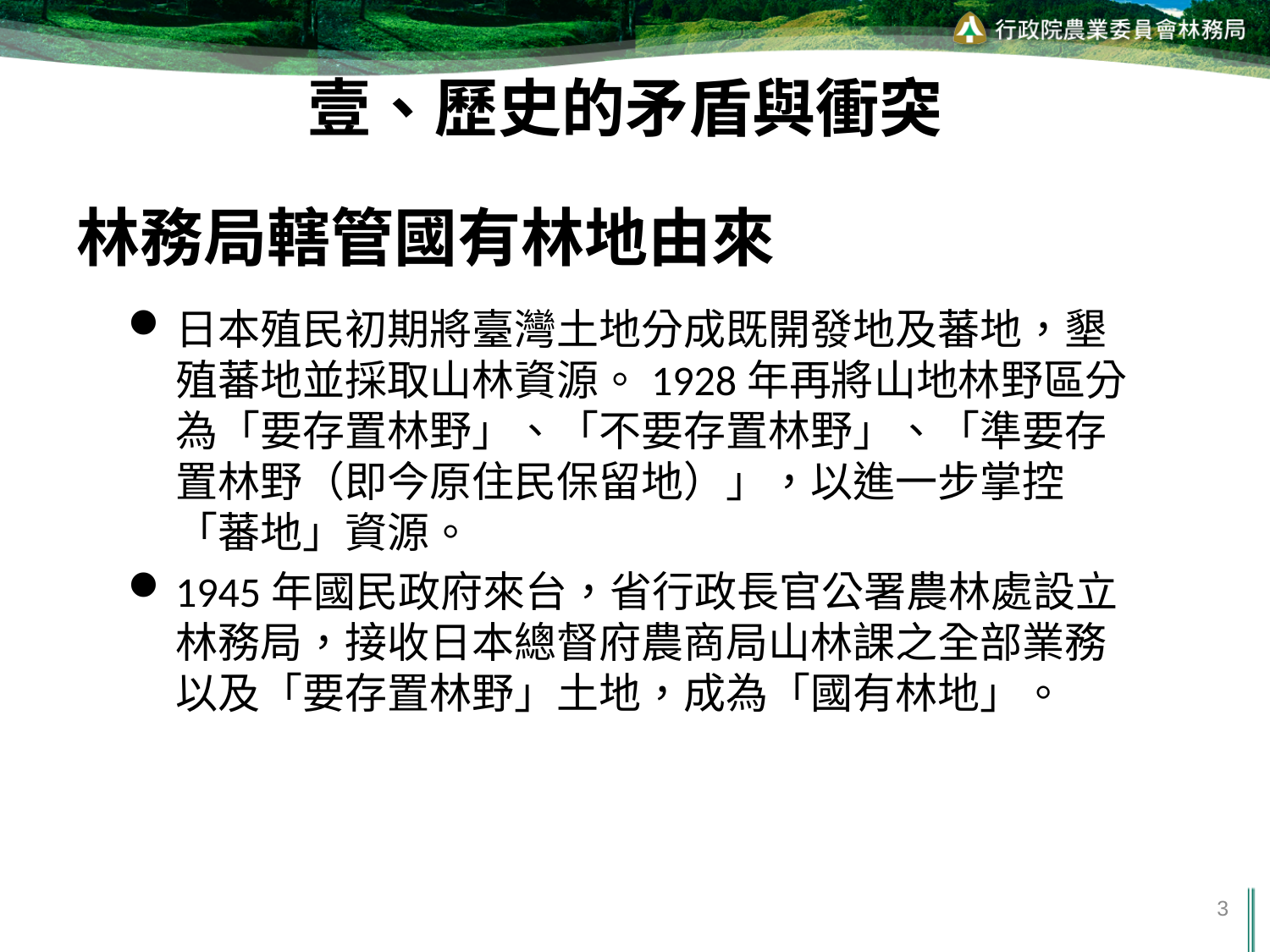

壹、歷史的矛盾與衝突
# 林務局轄管國有林地由來
日本殖民初期將臺灣土地分成既開發地及蕃地，墾殖蕃地並採取山林資源。1928年再將山地林野區分為「要存置林野」、「不要存置林野」、「準要存置林野（即今原住民保留地）」，以進一步掌控「蕃地」資源。
1945年國民政府來台，省行政長官公署農林處設立林務局，接收日本總督府農商局山林課之全部業務以及「要存置林野」土地，成為「國有林地」。
3